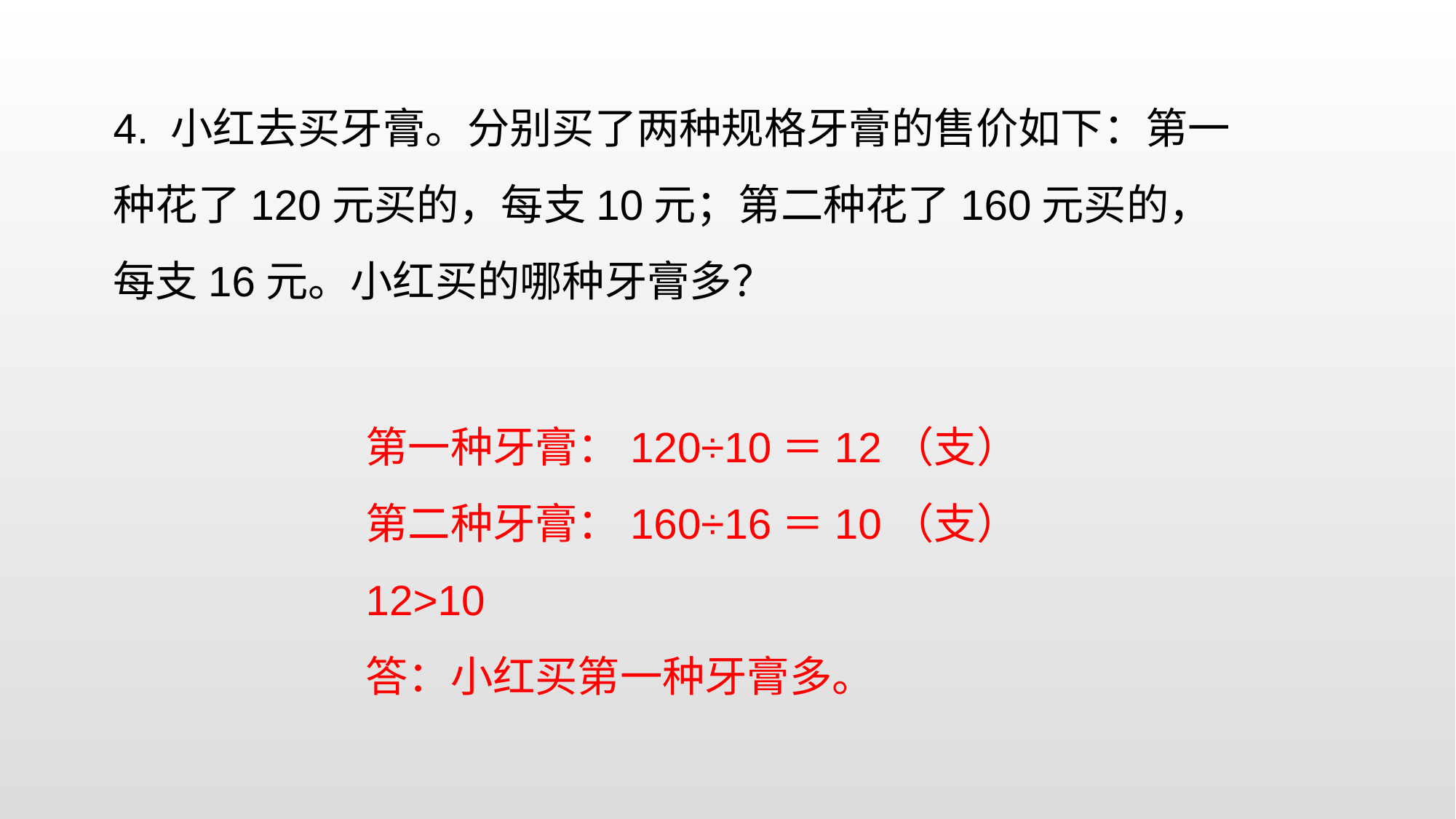

4. 小红去买牙膏。分别买了两种规格牙膏的售价如下：第一种花了120元买的，每支10元；第二种花了160元买的，每支16元。小红买的哪种牙膏多？
第一种牙膏：120÷10＝12（支）
第二种牙膏：160÷16＝10（支）
12>10
答：小红买第一种牙膏多。